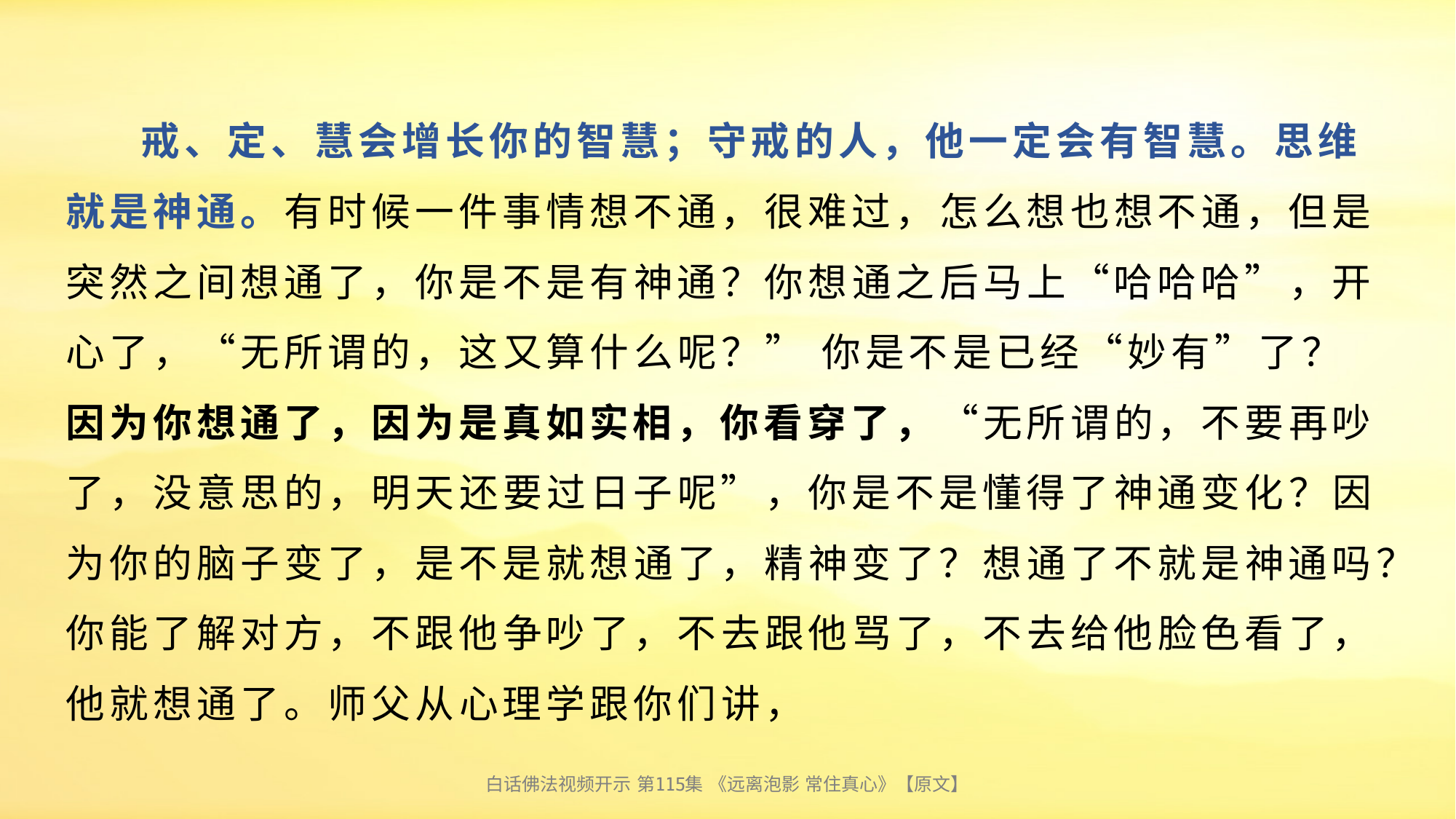

# 戒、定、慧会增长你的智慧；守戒的人，他一定会有智慧。思维就是神通。有时候一件事情想不通，很难过，怎么想也想不通，但是突然之间想通了，你是不是有神通？你想通之后马上“哈哈哈”，开心了，“无所谓的，这又算什么呢？” 你是不是已经“妙有”了？因为你想通了，因为是真如实相，你看穿了，“无所谓的，不要再吵了，没意思的，明天还要过日子呢”，你是不是懂得了神通变化？因为你的脑子变了，是不是就想通了，精神变了？想通了不就是神通吗？你能了解对方，不跟他争吵了，不去跟他骂了，不去给他脸色看了，他就想通了。师父从心理学跟你们讲，
白话佛法视频开示 第115集 《远离泡影 常住真心》【原文】